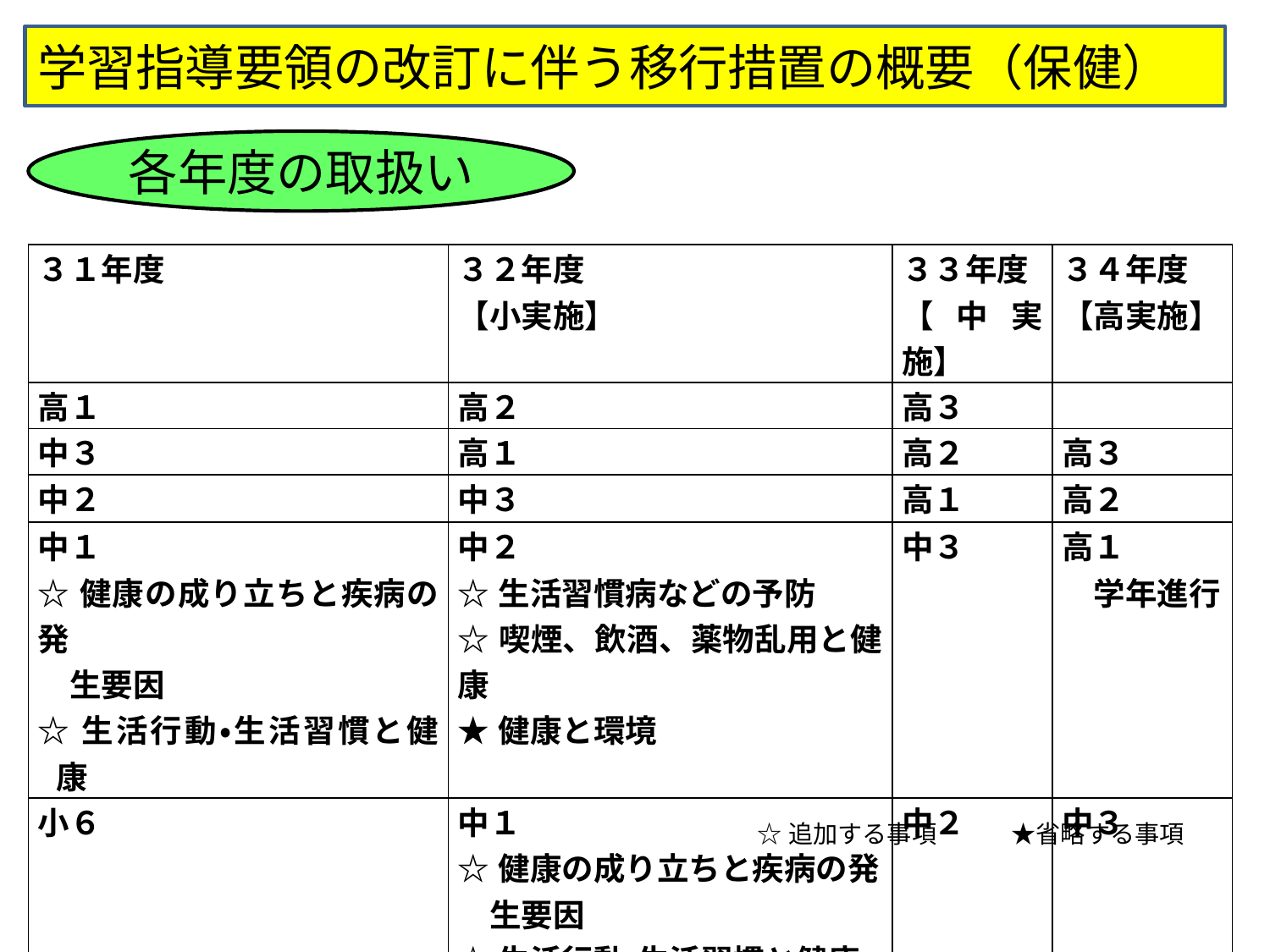

学習指導要領の改訂に伴う移行措置の概要（保健）
各年度の取扱い
| ３１年度 | ３２年度 【小実施】 | ３３年度 【中実施】 | ３４年度 【高実施】 |
| --- | --- | --- | --- |
| 高１ | 高２ | 高３ |  |
| 中３ | 高１ | 高２ | 高３ |
| 中２ | 中３ | 高１ | 高２ |
| 中１ ☆健康の成り立ちと疾病の発 　生要因 ☆生活行動・生活習慣と健康 | 中２ ☆生活習慣病などの予防 ☆喫煙、飲酒、薬物乱用と健康 ★健康と環境 | 中３ | 高１ 　学年進行 |
| 小６ | 中１ ☆健康の成り立ちと疾病の発 　生要因 ☆生活行動・生活習慣と健康 | 中２ | 中３ |
| 小５ | 小６ | 中１ | 中２ |
☆追加する事項　　　★省略する事項